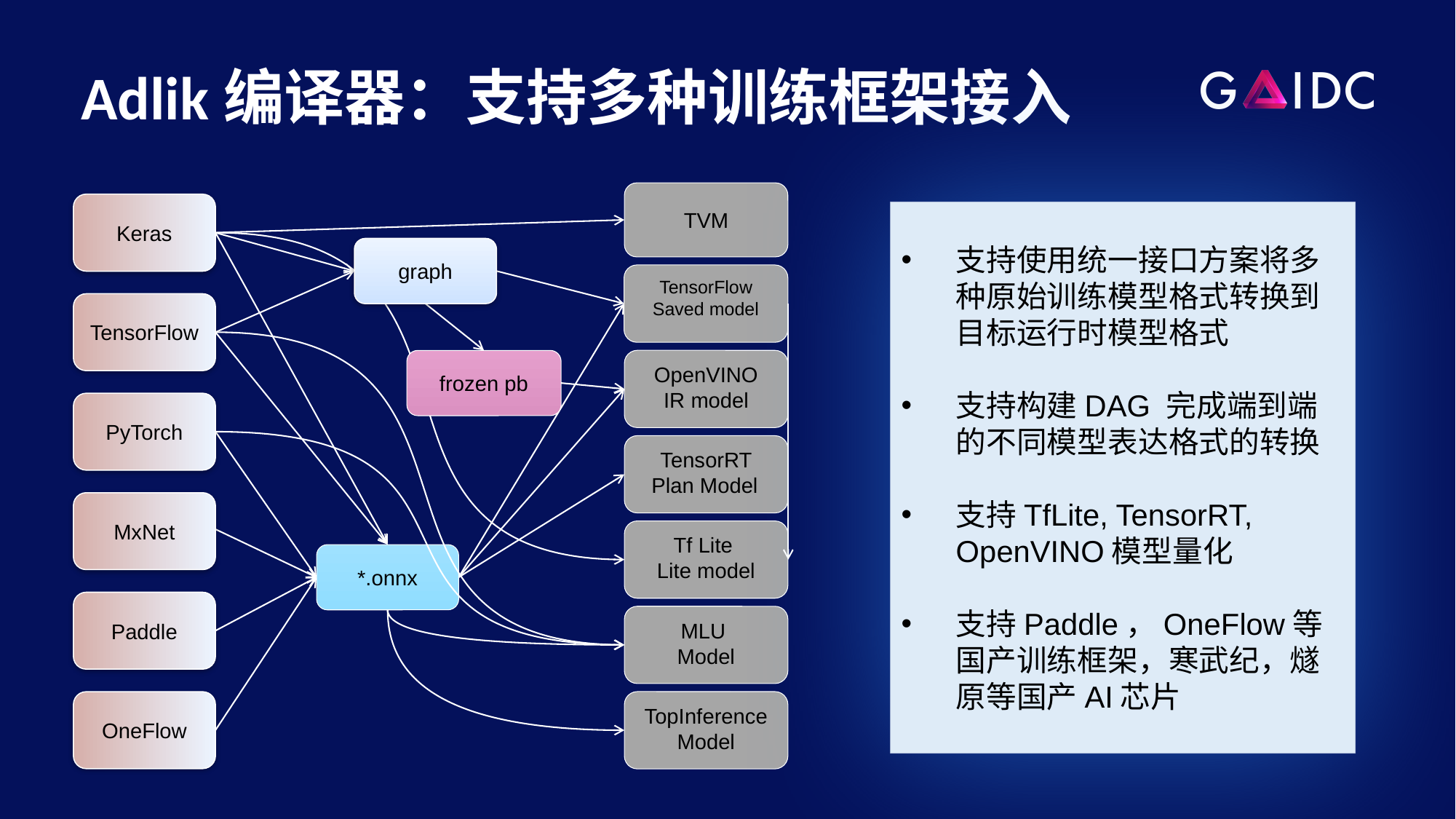

Adlik编译器：支持多种训练框架接入

TVM
Keras
支持使用统一接口方案将多种原始训练模型格式转换到目标运行时模型格式

支持构建DAG 完成端到端的不同模型表达格式的转换

支持TfLite, TensorRT, OpenVINO模型量化

支持Paddle，OneFlow等国产训练框架，寒武纪，燧原等国产AI芯片
graph
TensorFlow
Saved model
TensorFlow
OpenVINO
IR model

frozen pb
PyTorch
TensorRT
Plan Model

MxNet
Tf Lite
Lite model
*.onnx
Paddle
MLU
Model
TopInference
Model
OneFlow